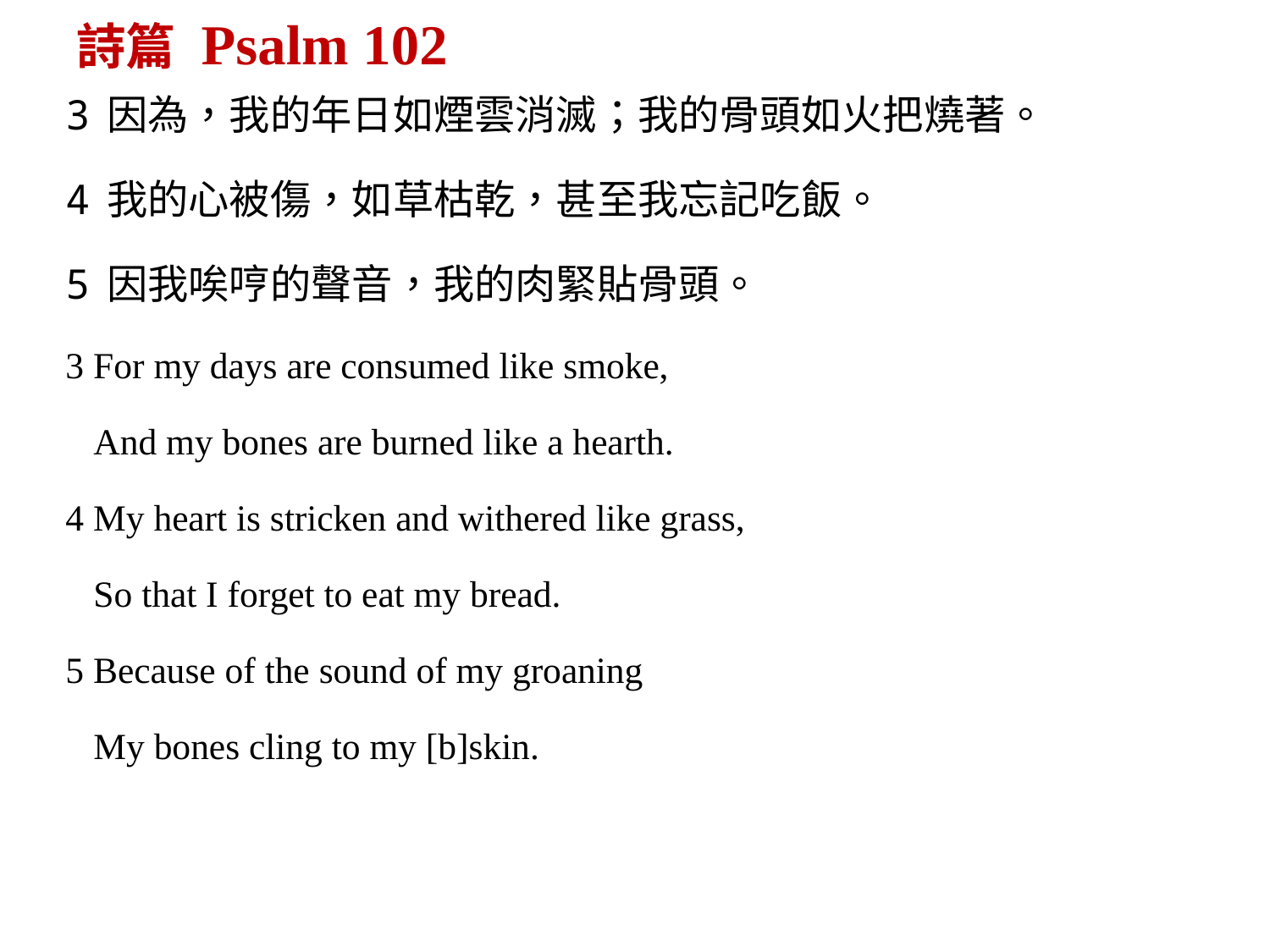

詩篇 Psalm 102
3因為，我的年日如煙雲消滅；我的骨頭如火把燒著。
4我的心被傷，如草枯乾，甚至我忘記吃飯。
5因我唉哼的聲音，我的肉緊貼骨頭。
3 For my days are consumed like smoke,
   And my bones are burned like a hearth.
4 My heart is stricken and withered like grass,
   So that I forget to eat my bread.
5 Because of the sound of my groaning
   My bones cling to my [b]skin.